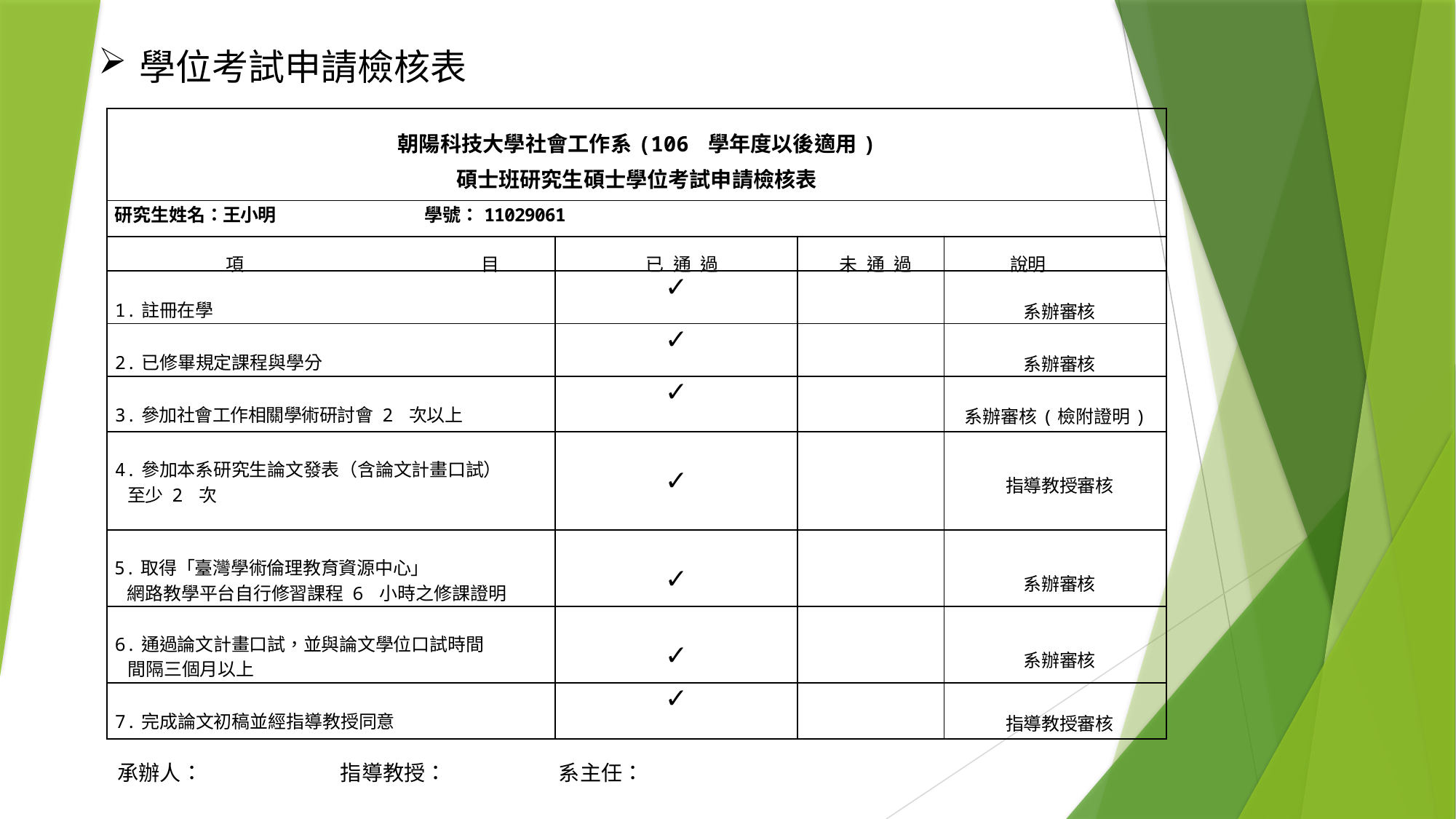

學位考試申請檢核表
| 朝陽科技大學社會工作系(106 學年度以後適用) 碩士班研究生碩士學位考試申請檢核表 |  |  |  |
| --- | --- | --- | --- |
| 研究生姓名：王小明 學號：11029061 |  |  |  |
| 項 目 | 已 通 過 | 未 通 過 | 說明 |
| 1.註冊在學 | ✓ |  | 系辦審核 |
| 2.已修畢規定課程與學分 | ✓ |  | 系辦審核 |
| 3.參加社會工作相關學術研討會 2 次以上 | ✓ |  | 系辦審核(檢附證明) |
| 4.參加本系研究生論文發表（含論文計畫口試） 至少 2 次 | ✓ |  | 指導教授審核 |
| 5.取得「臺灣學術倫理教育資源中心」 網路教學平台自行修習課程 6 小時之修課證明 | ✓ |  | 系辦審核 |
| 6.通過論文計畫口試，並與論文學位口試時間 間隔三個月以上 | ✓ |  | 系辦審核 |
| 7.完成論文初稿並經指導教授同意 | ✓ |  | 指導教授審核 |
|  |  |  |
| --- | --- | --- |
|  |  |  |
|  |  |  |
|  |  |  |
承辦人：		 指導教授：	 系主任：